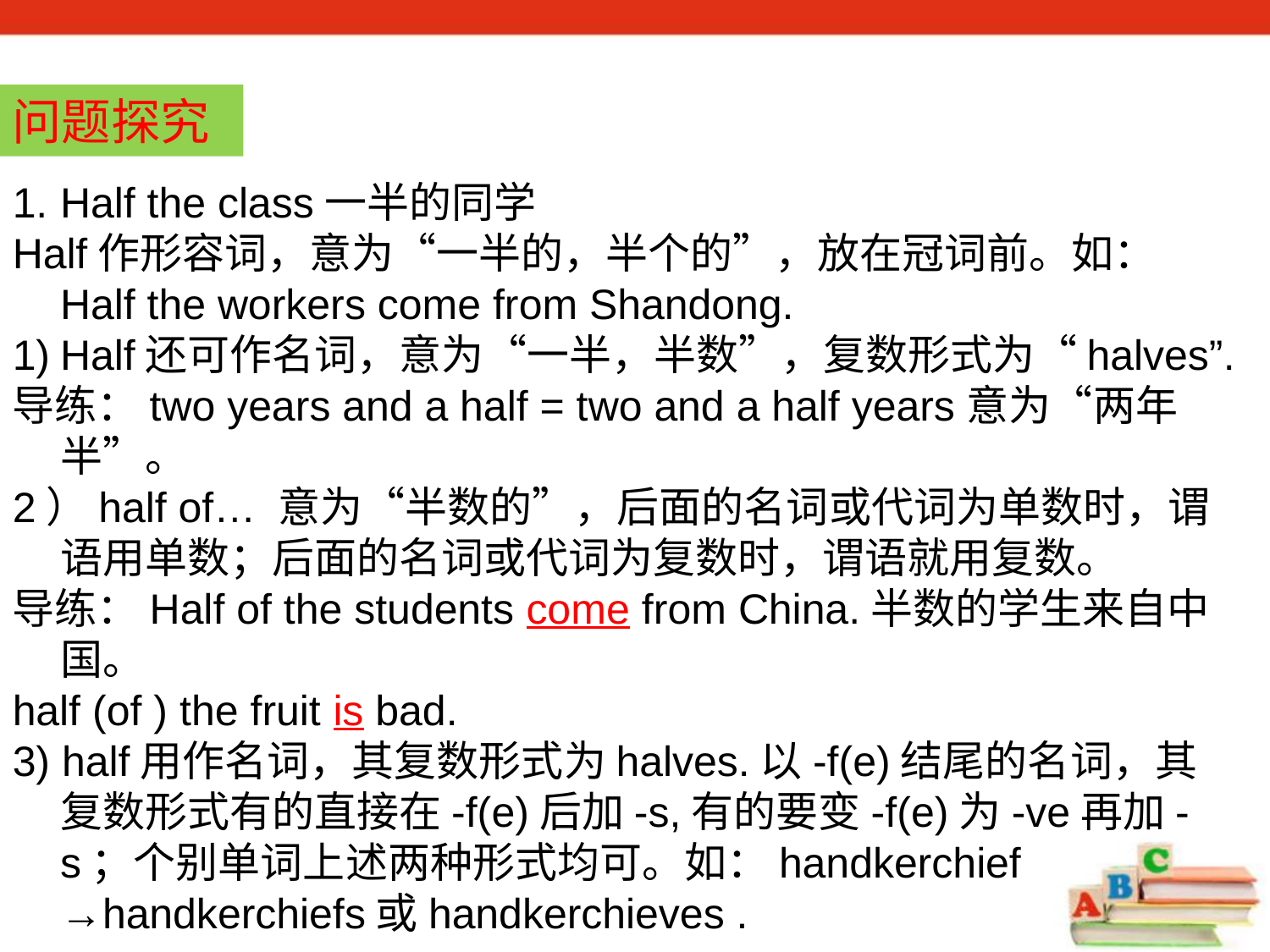

问题探究
Half the class一半的同学
Half作形容词，意为“一半的，半个的”，放在冠词前。如：Half the workers come from Shandong.
Half还可作名词，意为“一半，半数”，复数形式为“halves”.
导练：two years and a half = two and a half years意为“两年半”。
2）half of… 意为“半数的”，后面的名词或代词为单数时，谓语用单数；后面的名词或代词为复数时，谓语就用复数。
导练：Half of the students come from China.半数的学生来自中国。
half (of ) the fruit is bad.
3) half用作名词，其复数形式为halves.以-f(e)结尾的名词，其复数形式有的直接在-f(e)后加-s,有的要变-f(e)为-ve再加-s；个别单词上述两种形式均可。如：handkerchief →handkerchiefs或handkerchieves .